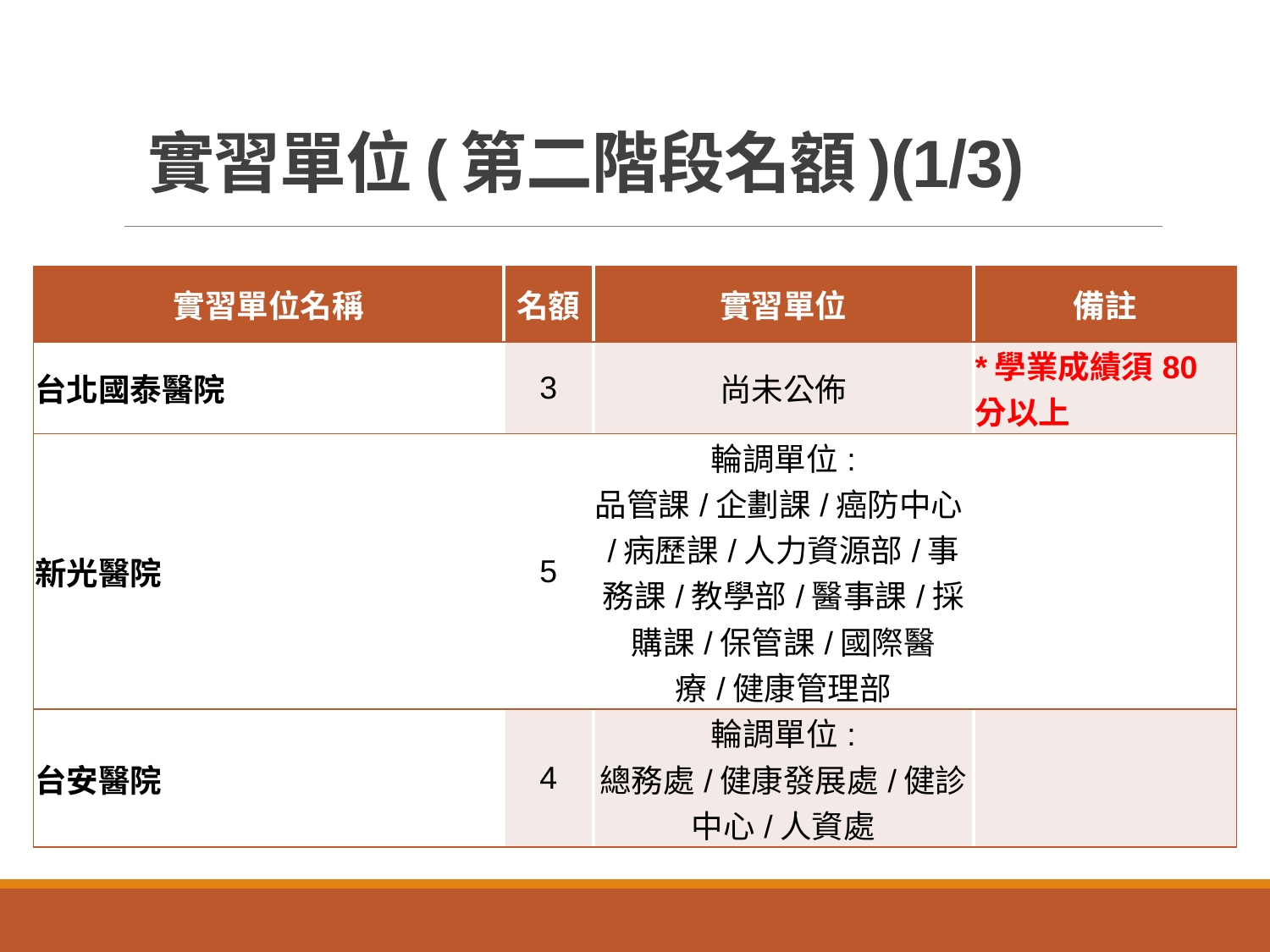

# 實習單位(第二階段名額)(1/3)
| 實習單位名稱 | 名額 | 實習單位 | 備註 |
| --- | --- | --- | --- |
| 台北國泰醫院 | 3 | 尚未公佈 | \*學業成績須80分以上 |
| 新光醫院 | 5 | 輪調單位: 品管課/企劃課/癌防中心/病歷課/人力資源部/事務課/教學部/醫事課/採購課/保管課/國際醫療/健康管理部 |  |
| 台安醫院 | 4 | 輪調單位: 總務處/健康發展處/健診中心/人資處 |  |